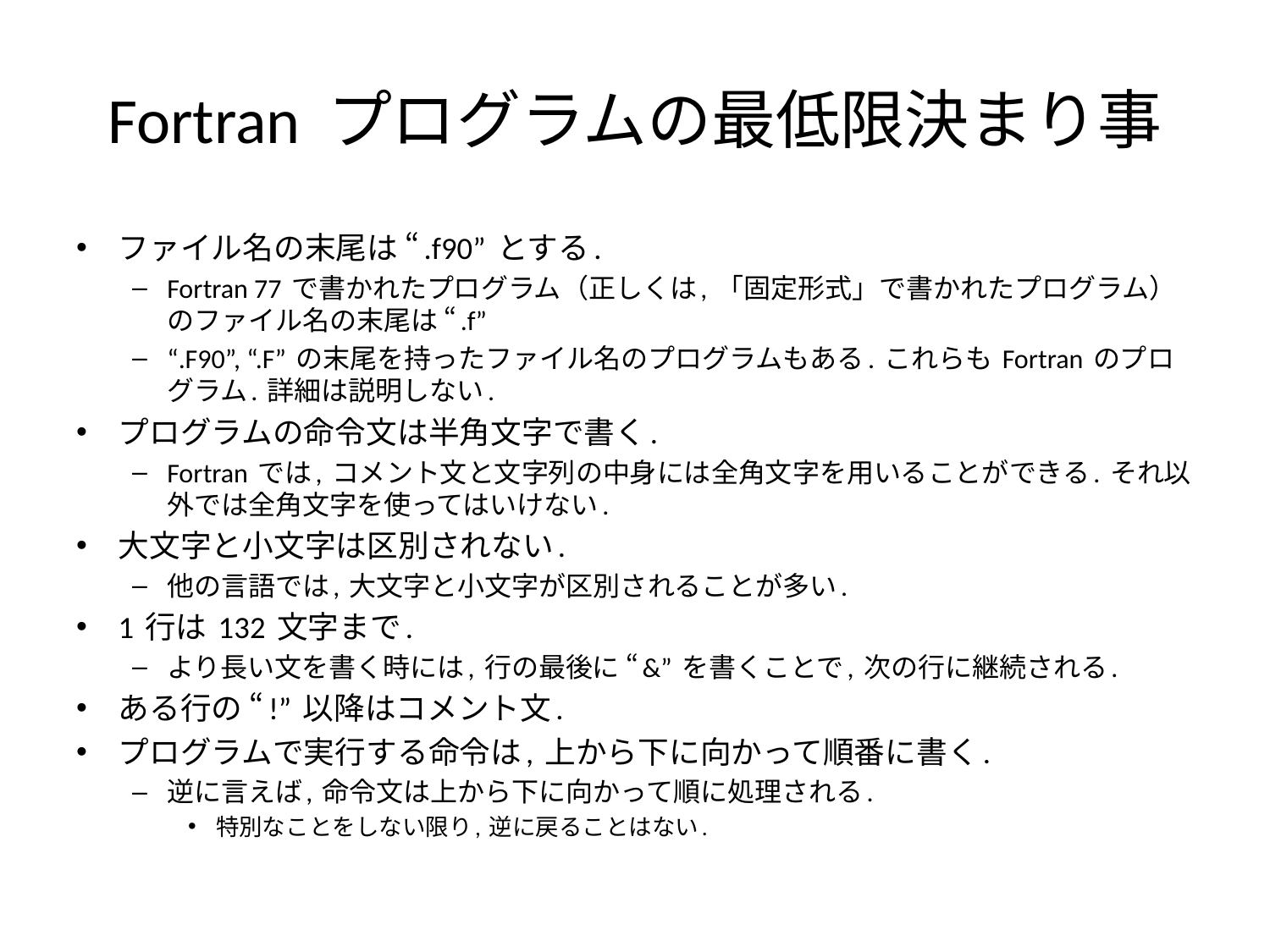

# Fortran プログラムの最低限決まり事
ファイル名の末尾は “.f90” とする.
Fortran 77 で書かれたプログラム（正しくは, 「固定形式」で書かれたプログラム）のファイル名の末尾は “.f”
“.F90”, “.F” の末尾を持ったファイル名のプログラムもある. これらも Fortran のプログラム. 詳細は説明しない.
プログラムの命令文は半角文字で書く.
Fortran では, コメント文と文字列の中身には全角文字を用いることができる. それ以外では全角文字を使ってはいけない.
大文字と小文字は区別されない.
他の言語では, 大文字と小文字が区別されることが多い.
1 行は 132 文字まで.
より長い文を書く時には, 行の最後に “&” を書くことで, 次の行に継続される.
ある行の “!” 以降はコメント文.
プログラムで実行する命令は, 上から下に向かって順番に書く.
逆に言えば, 命令文は上から下に向かって順に処理される.
特別なことをしない限り, 逆に戻ることはない.